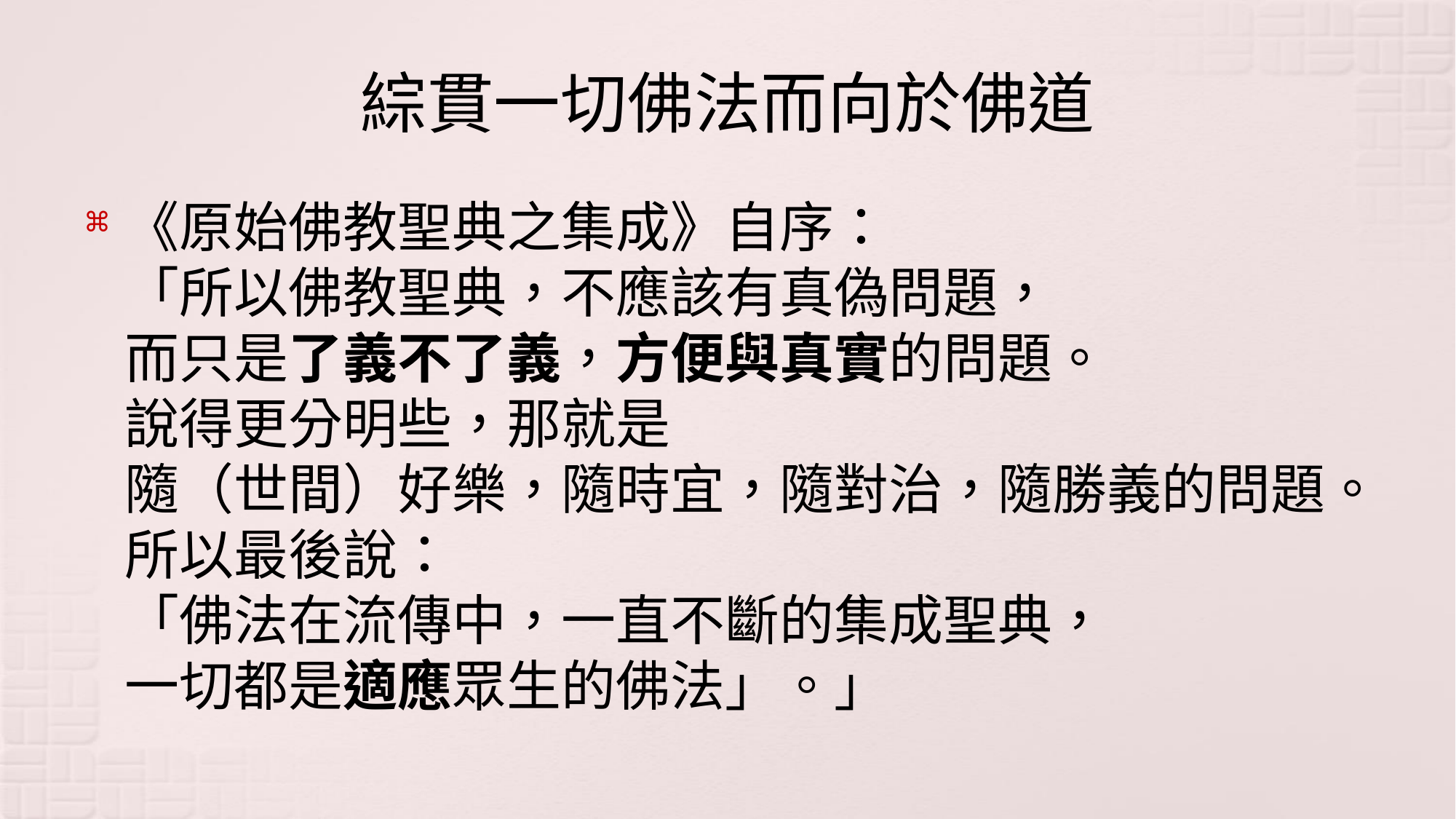

# 綜貫一切佛法而向於佛道

《原始佛教聖典之集成》自序：
「所以佛教聖典，不應該有真偽問題，
而只是了義不了義，方便與真實的問題。
說得更分明些，那就是
隨（世間）好樂，隨時宜，隨對治，隨勝義的問題。所以最後說：
「佛法在流傳中，一直不斷的集成聖典，
一切都是適應眾生的佛法」。」